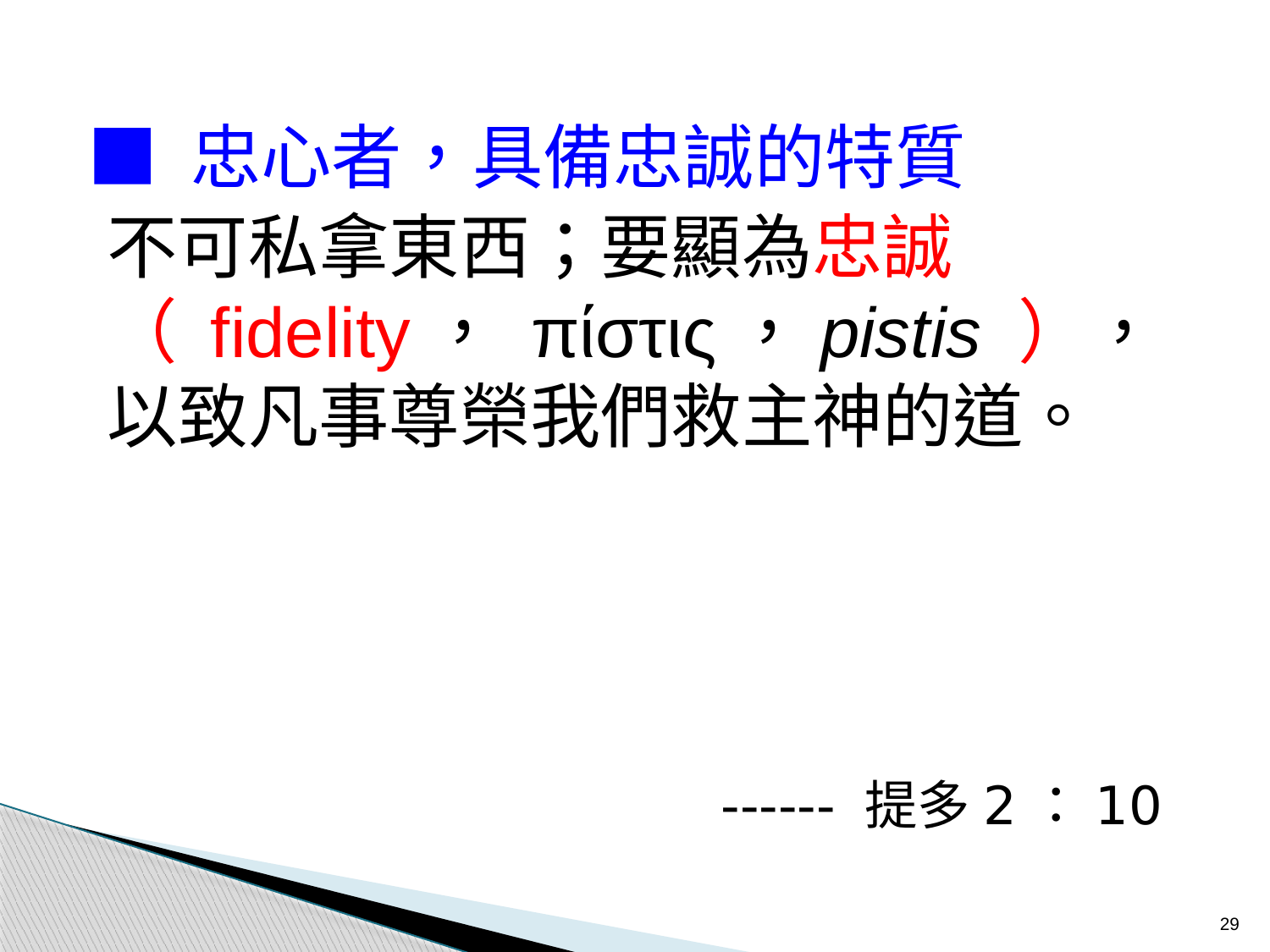

■ 忠心者，具備忠誠的特質
不可私拿東西；要顯為忠誠（ fidelity， πίστις，pistis ），以致凡事尊榮我們救主神的道。
------ 提多2：10
29